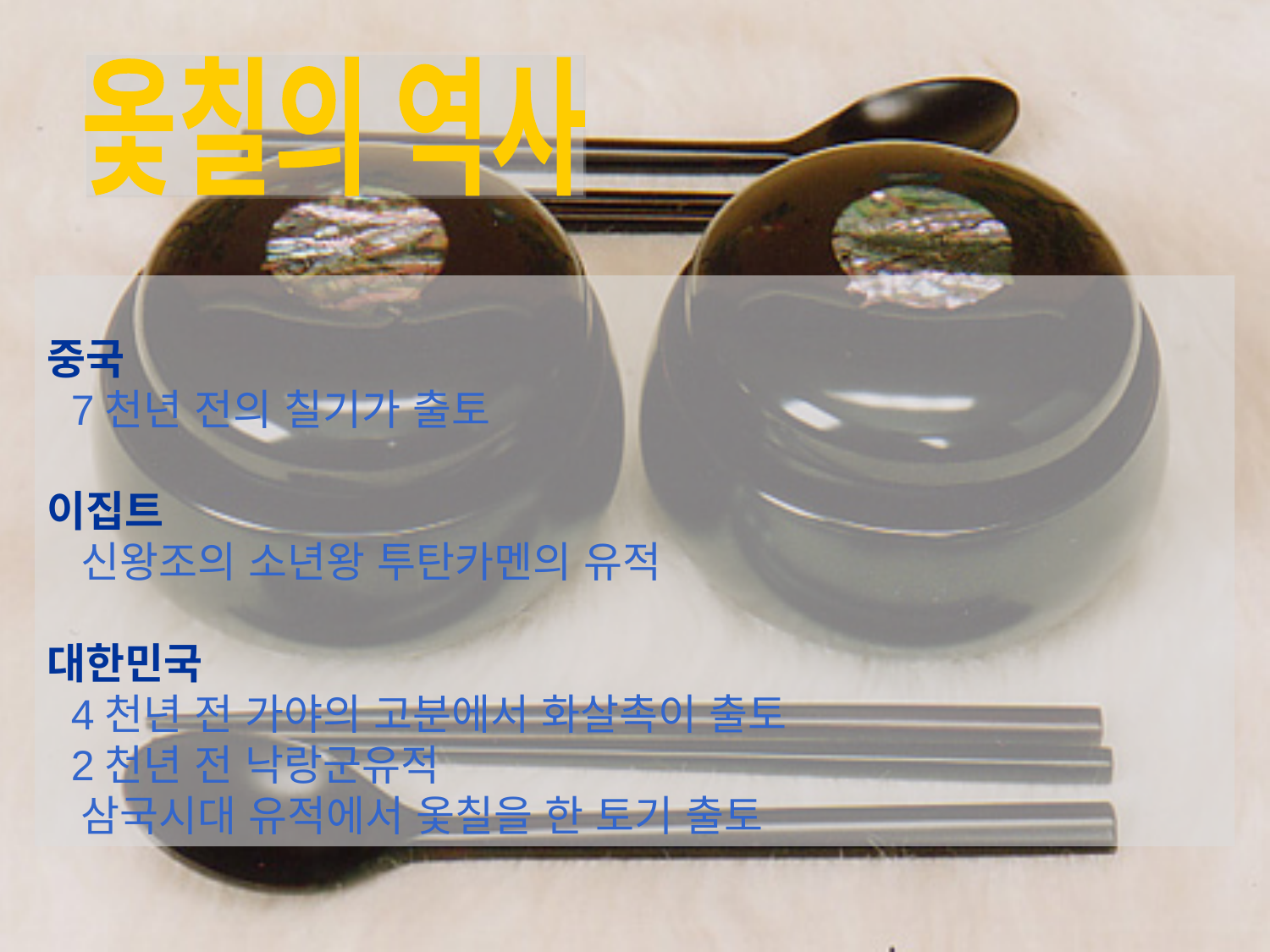

옻칠의 역사

중국
  7천년 전의 칠기가 출토

이집트
  신왕조의 소년왕 투탄카멘의 유적

대한민국
  4천년 전 가야의 고분에서 화살촉이 출토
  2천년 전 낙랑군유적
  삼국시대 유적에서 옻칠을 한 토기 출토